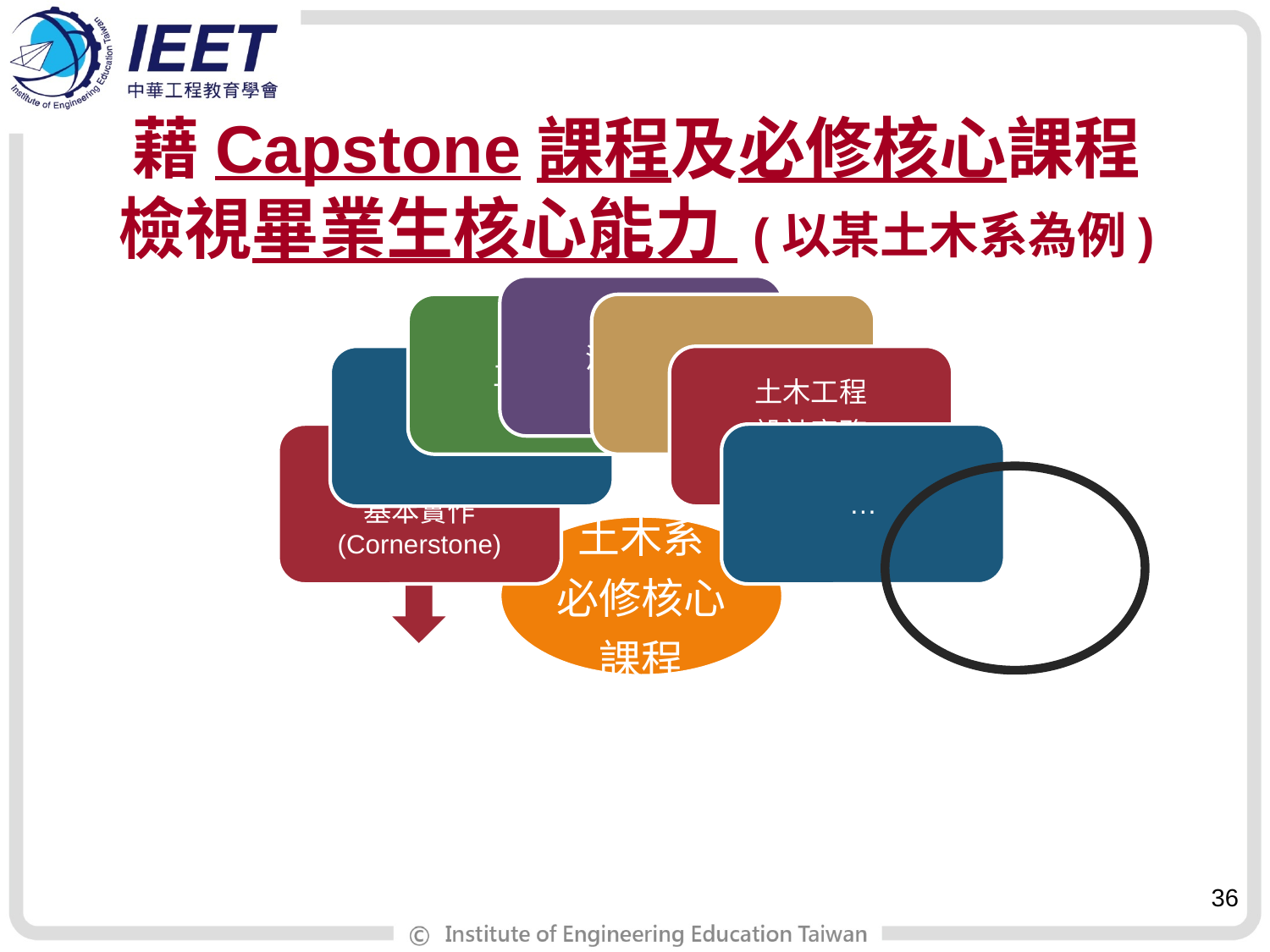

# 藉Capstone課程及必修核心課程 檢視畢業生核心能力 (以某土木系為例)
土木系
必修核心課程
流體力學
結構學
…
工程圖學
工程數學

36